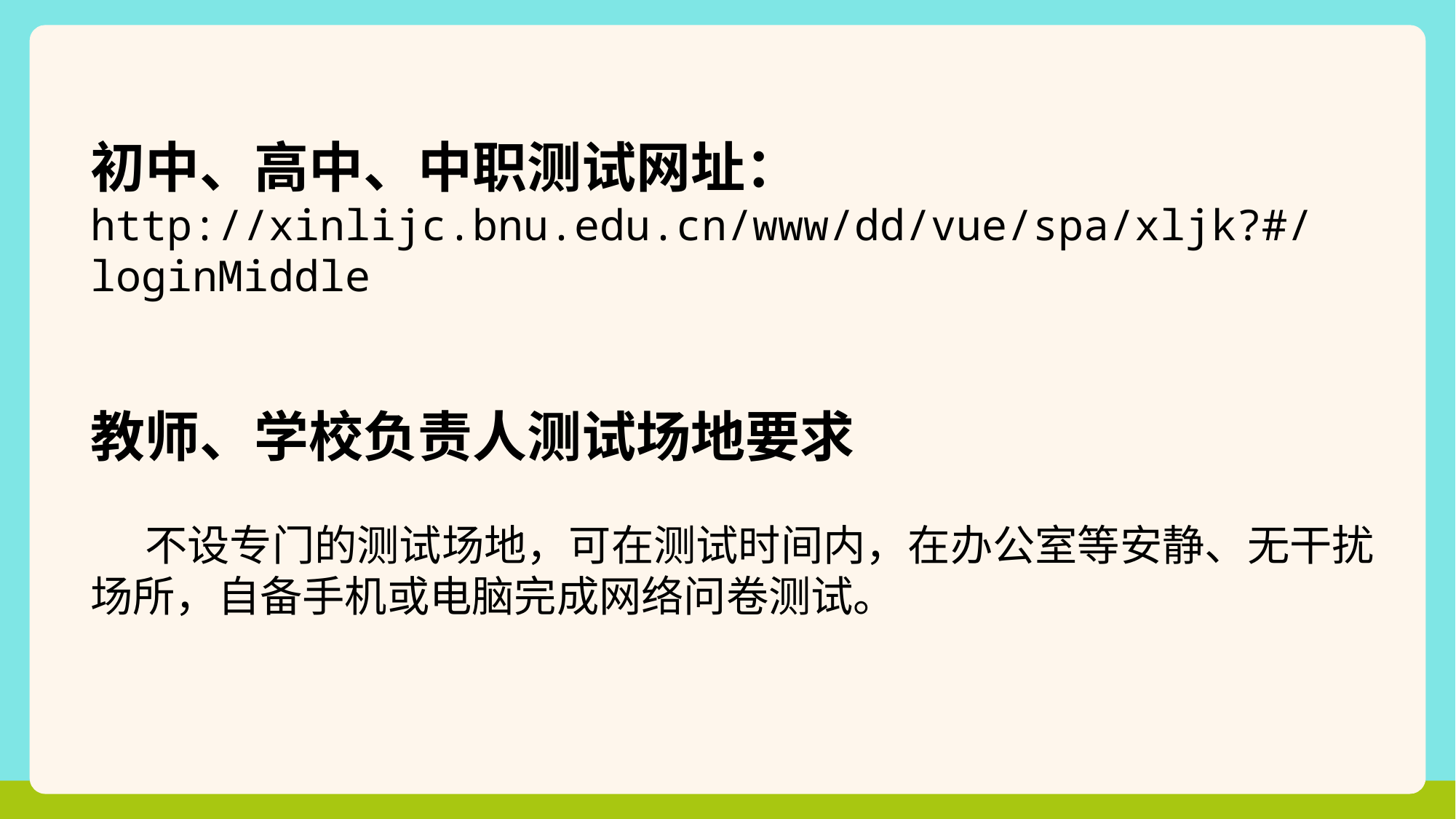

初中、高中、中职测试网址：
http://xinlijc.bnu.edu.cn/www/dd/vue/spa/xljk?#/loginMiddle

教师、学校负责人测试场地要求

不设专门的测试场地，可在测试时间内，在办公室等安静、无干扰场所，自备手机或电脑完成网络问卷测试。